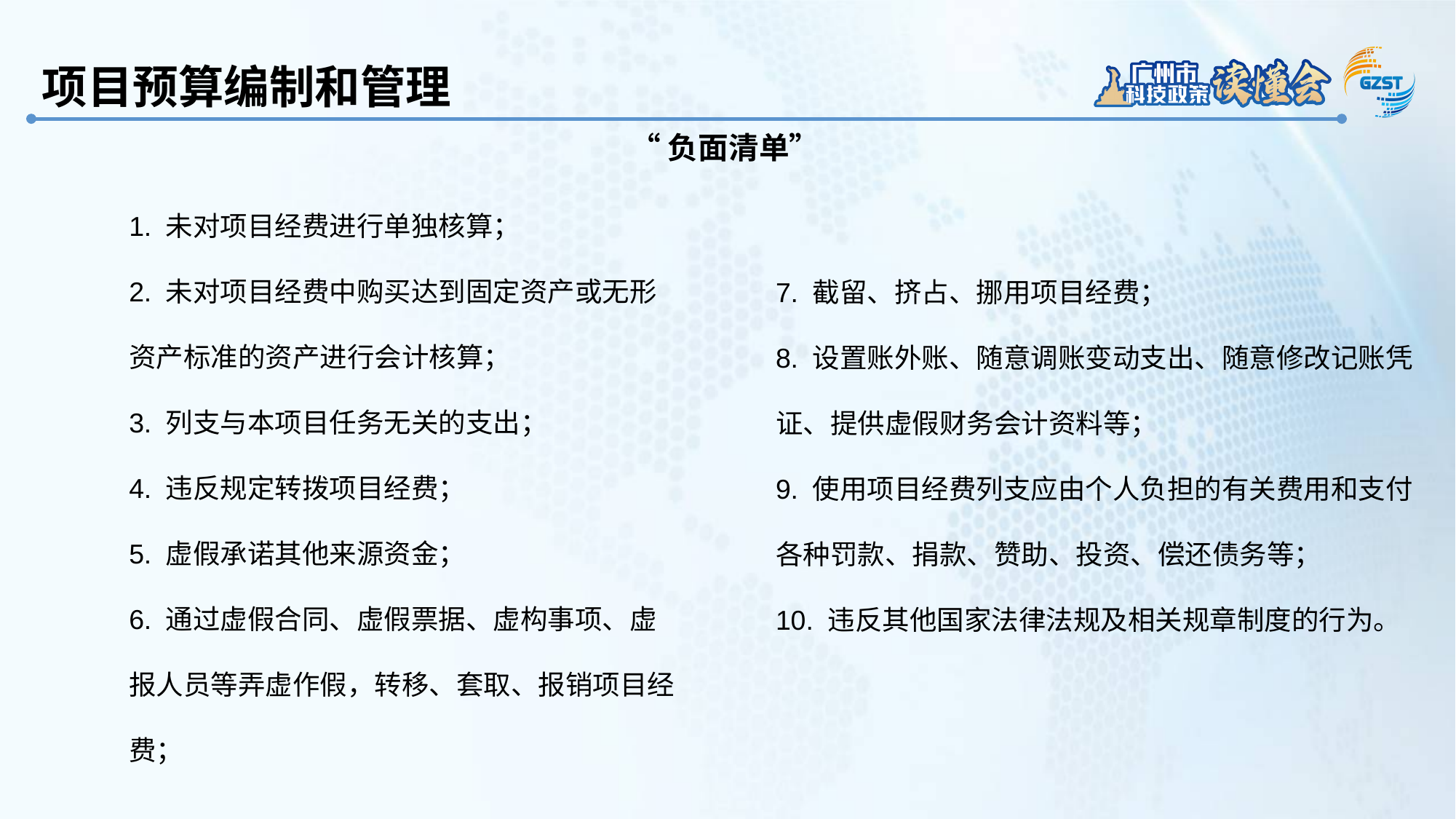

项目预算编制和管理
“负面清单”
1. 未对项目经费进行单独核算；
2. 未对项目经费中购买达到固定资产或无形资产标准的资产进行会计核算；
3. 列支与本项目任务无关的支出；
4. 违反规定转拨项目经费；
5. 虚假承诺其他来源资金；
6. 通过虚假合同、虚假票据、虚构事项、虚报人员等弄虚作假，转移、套取、报销项目经费；
7. 截留、挤占、挪用项目经费；
8. 设置账外账、随意调账变动支出、随意修改记账凭证、提供虚假财务会计资料等；
9. 使用项目经费列支应由个人负担的有关费用和支付各种罚款、捐款、赞助、投资、偿还债务等；
10. 违反其他国家法律法规及相关规章制度的行为。